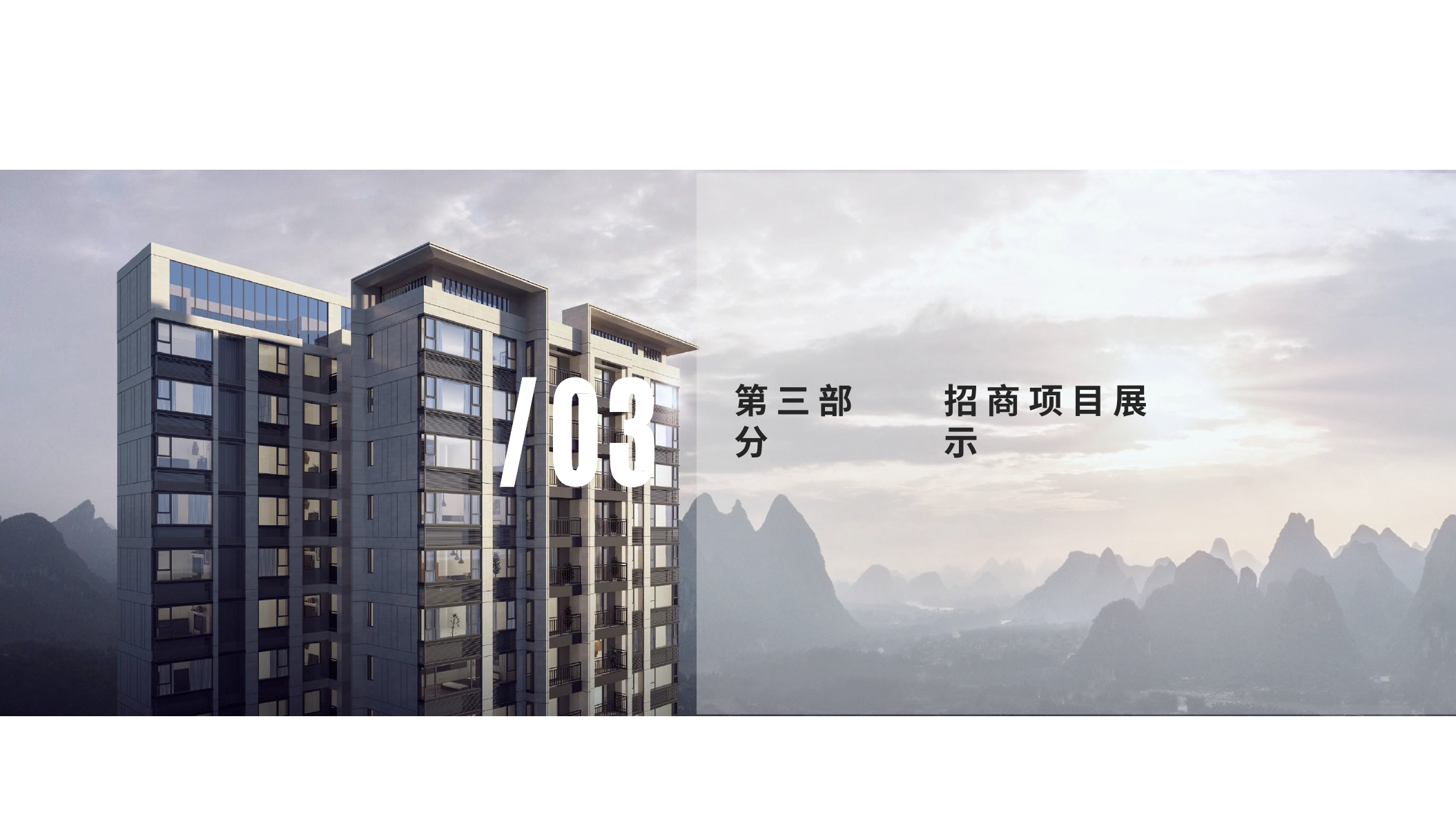

# 招 商 项 目 展 示
第 三 部 分